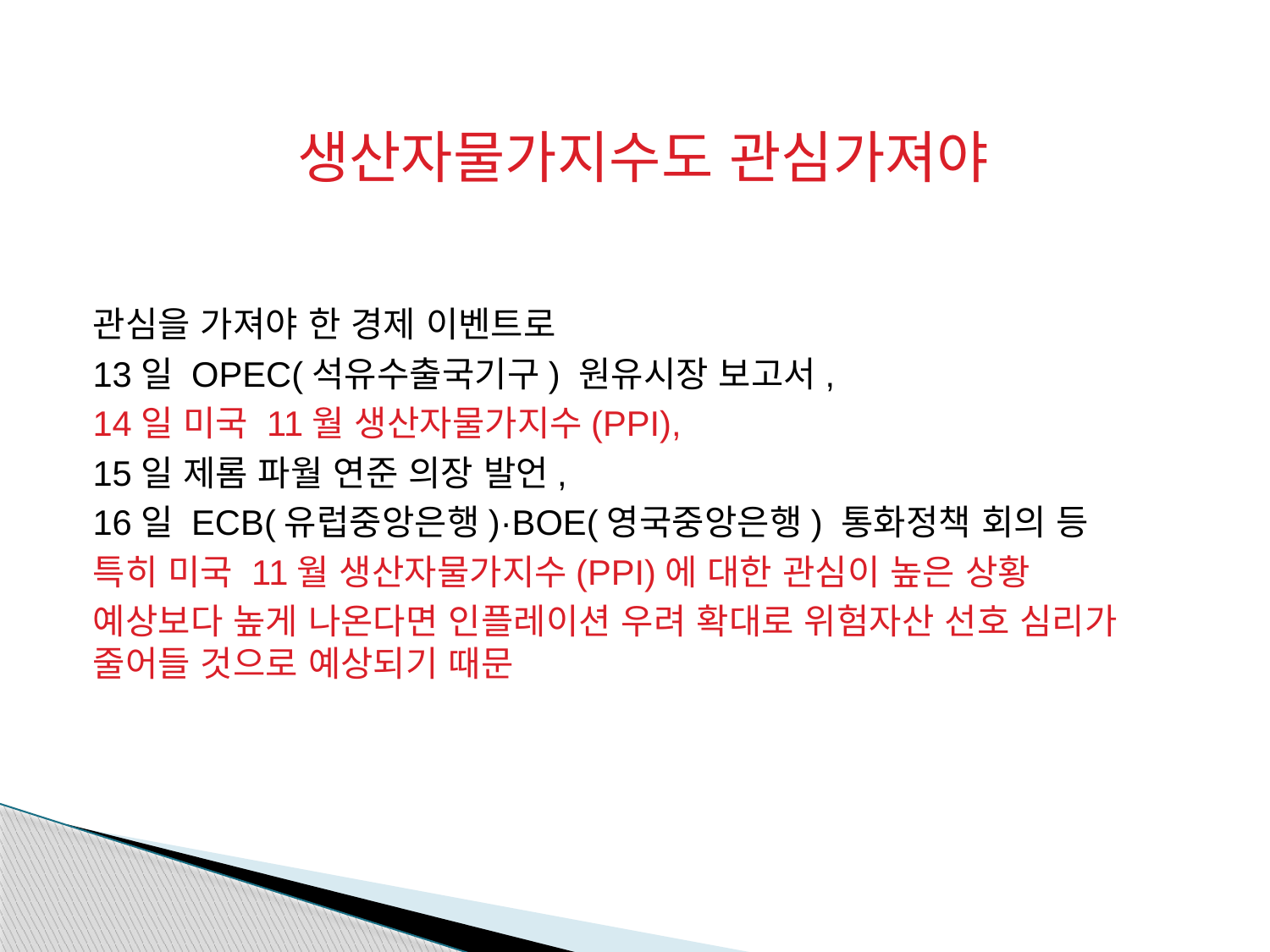

# 생산자물가지수도 관심가져야
관심을 가져야 한 경제 이벤트로
13일 OPEC(석유수출국기구) 원유시장 보고서,
14일 미국 11월 생산자물가지수(PPI),
15일 제롬 파월 연준 의장 발언,
16일 ECB(유럽중앙은행)·BOE(영국중앙은행) 통화정책 회의 등
특히 미국 11월 생산자물가지수(PPI)에 대한 관심이 높은 상황
예상보다 높게 나온다면 인플레이션 우려 확대로 위험자산 선호 심리가 줄어들 것으로 예상되기 때문